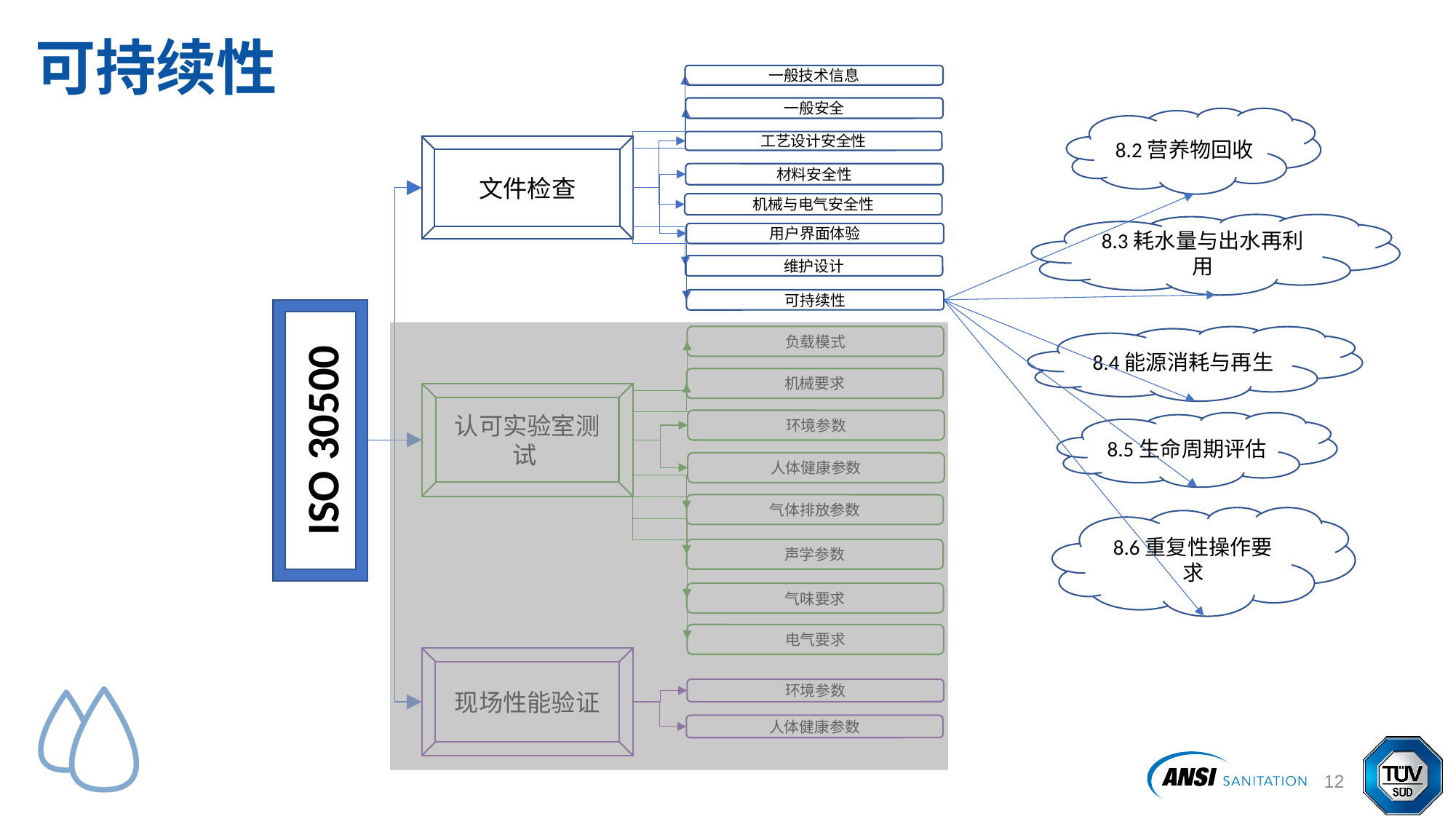

# 可持续性
一般技术信息
一般安全
8.2营养物回收
工艺设计安全性
文件检查
材料安全性
机械与电气安全性
8.3耗水量与出水再利用
用户界面体验
维护设计
可持续性
ISO 30500

8.4能源消耗与再生
负载模式
机械要求
认可实验室测试
环境参数
8.5生命周期评估
人体健康参数
气体排放参数
8.6重复性操作要求
声学参数
气味要求
电气要求
现场性能验证
环境参数
人体健康参数
12